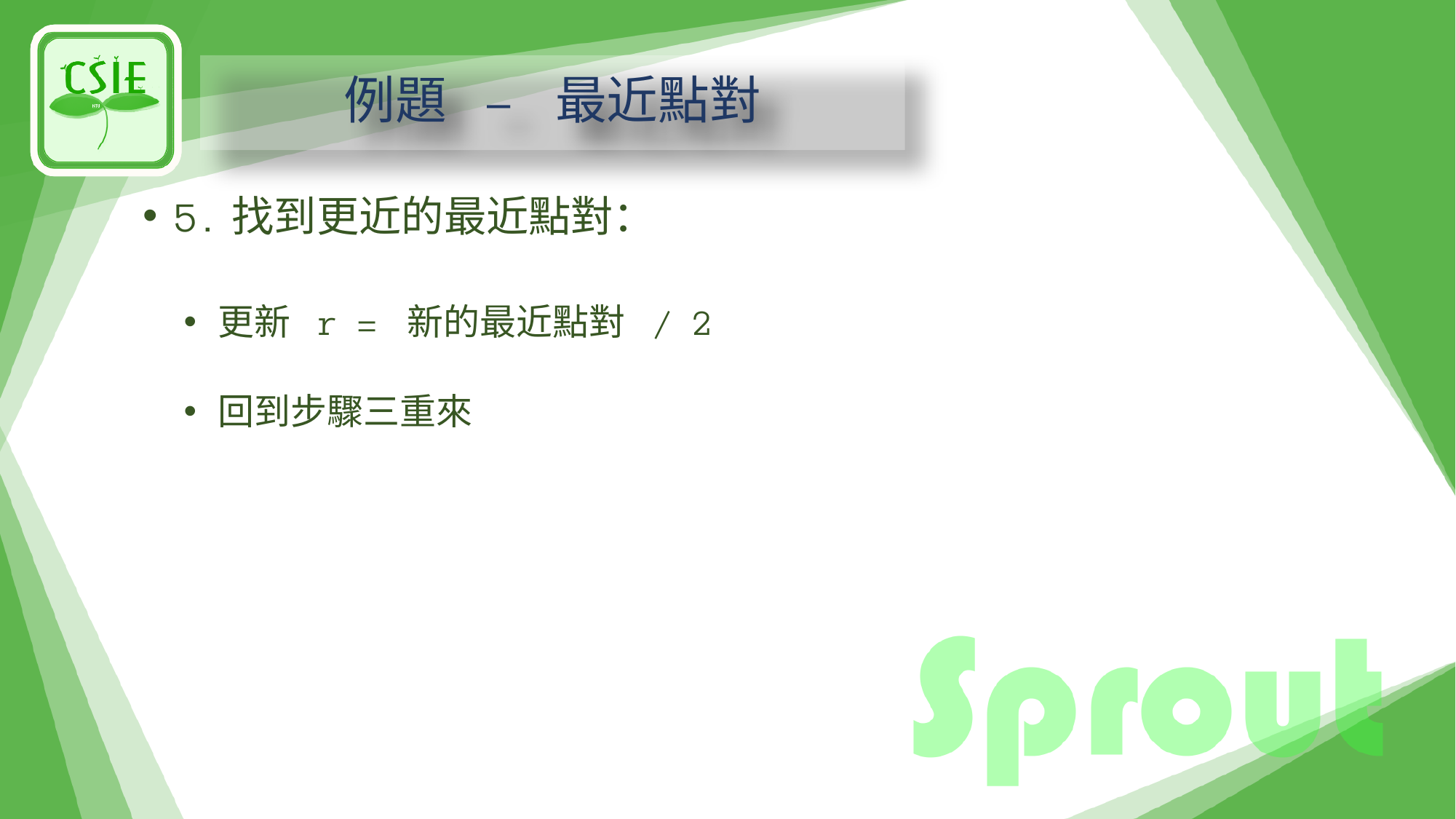

# 例題 - 最近點對
5.找到更近的最近點對：

更新 r = 新的最近點對 / 2

回到步驟三重來